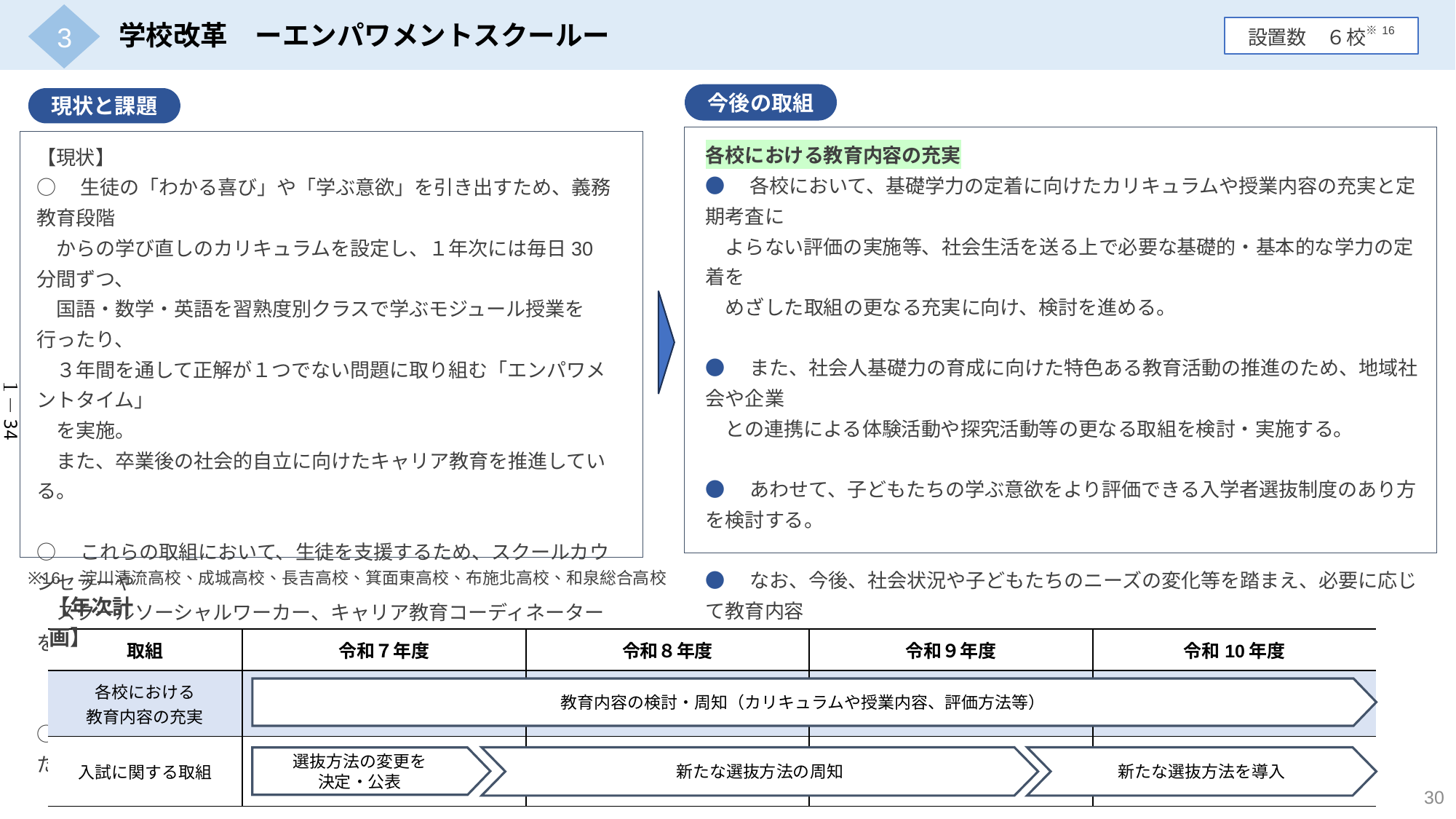

3
学校改革　ーエンパワメントスクールー
設置数　６校※16
今後の取組
現状と課題

各校における教育内容の充実
●　各校において、基礎学力の定着に向けたカリキュラムや授業内容の充実と定期考査に
　よらない評価の実施等、社会生活を送る上で必要な基礎的・基本的な学力の定着を
　めざした取組の更なる充実に向け、検討を進める。

●　また、社会人基礎力の育成に向けた特色ある教育活動の推進のため、地域社会や企業
　との連携による体験活動や探究活動等の更なる取組を検討・実施する。

●　あわせて、子どもたちの学ぶ意欲をより評価できる入学者選抜制度のあり方を検討する。

●　なお、今後、社会状況や子どもたちのニーズの変化等を踏まえ、必要に応じて教育内容
　の見直しや配置のあり方を検討していく。
【現状】
○　生徒の「わかる喜び」や「学ぶ意欲」を引き出すため、義務教育段階
　からの学び直しのカリキュラムを設定し、１年次には毎日30分間ずつ、
　国語・数学・英語を習熟度別クラスで学ぶモジュール授業を行ったり、
　３年間を通して正解が１つでない問題に取り組む「エンパワメントタイム」
　を実施。
　また、卒業後の社会的自立に向けたキャリア教育を推進している。

○　これらの取組において、生徒を支援するため、スクールカウンセラーや
　スクールソーシャルワーカー、キャリア教育コーディネーターを配置している。

【課題等】
○　生徒のニーズを踏まえ、基礎学力の定着を図る取組や登校したい
　学校づくり等が求められる。

１－34
※16　淀川清流高校、成城高校、長吉高校、箕面東高校、布施北高校、和泉総合高校
【年次計画】
| 取組 | 令和７年度 | 令和８年度 | 令和９年度 | 令和10年度 |
| --- | --- | --- | --- | --- |
| 各校における 教育内容の充実 |  |  |  |  |
| 入試に関する取組 |  |  |  |  |
教育内容の検討・周知（カリキュラムや授業内容、評価方法等）
新たな選抜方法を導入
新たな選抜方法の周知
選抜方法の変更を
決定・公表
30